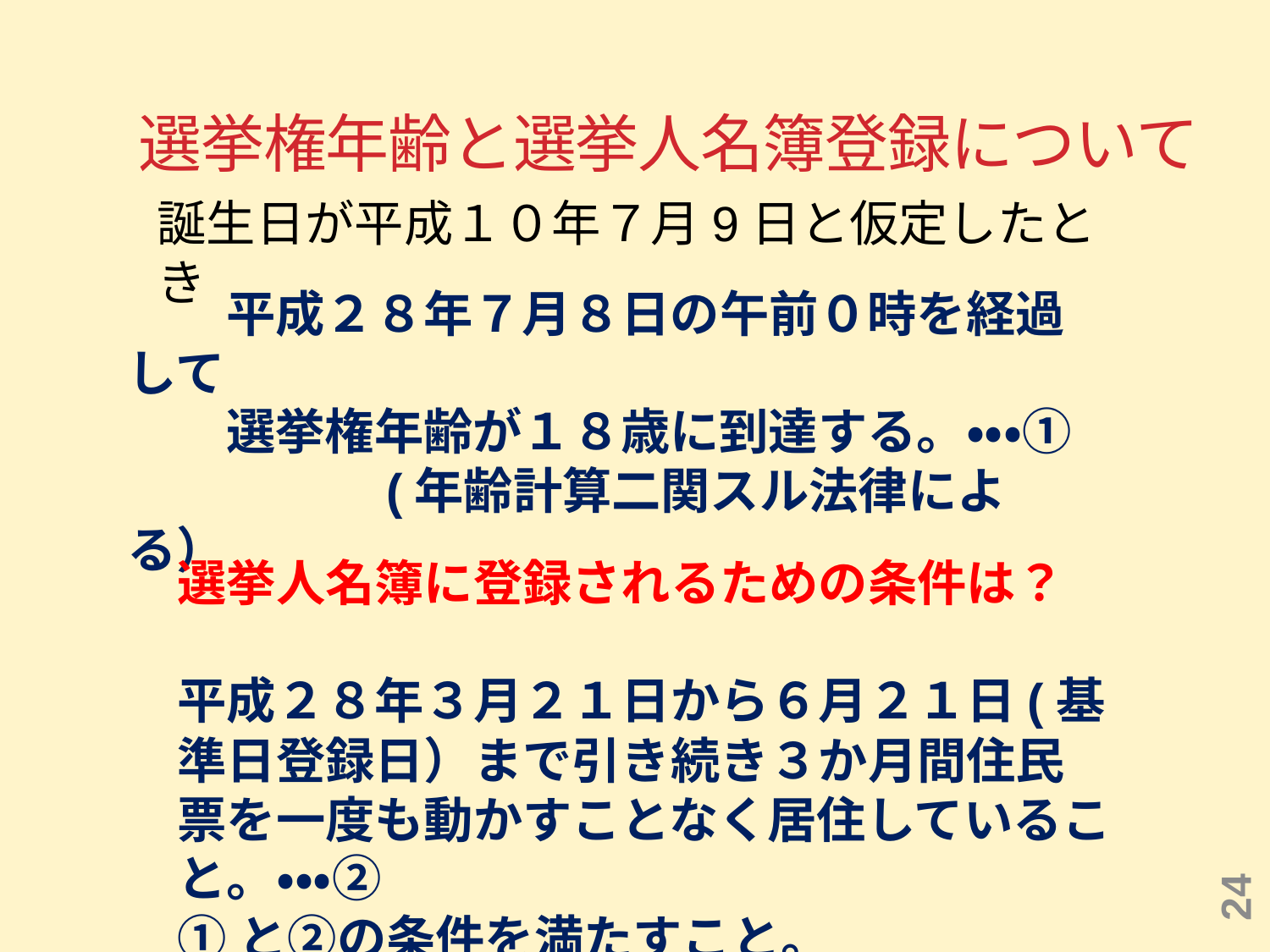

# 選挙権年齢と選挙人名簿登録について
誕生日が平成１０年７月9日と仮定したとき
　　平成２８年７月８日の午前０時を経過して
　　選挙権年齢が１８歳に到達する。・・・①
　　　　　(年齢計算二関スル法律による）

選挙人名簿に登録されるための条件は？

平成２８年３月２１日から６月２１日(基準日登録日）まで引き続き３か月間住民票を一度も動かすことなく居住していること。・・・②
①と②の条件を満たすこと。

24